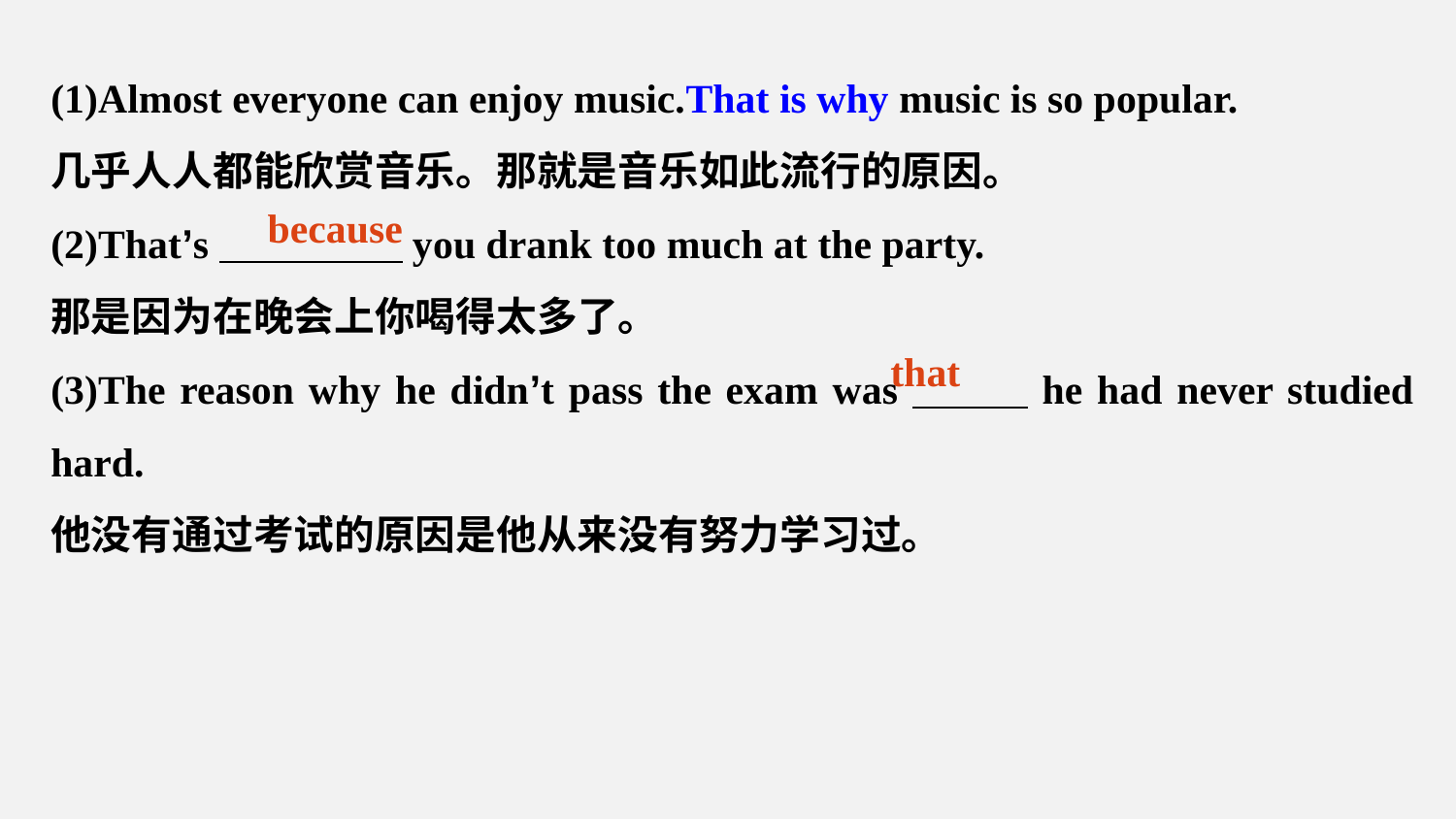

(1)Almost everyone can enjoy music.That is why music is so popular.
几乎人人都能欣赏音乐。那就是音乐如此流行的原因。
(2)That’s                    you drank too much at the party.
那是因为在晚会上你喝得太多了。
(3)The reason why he didn’t pass the exam was          he had never studied hard.
他没有通过考试的原因是他从来没有努力学习过。
because
that